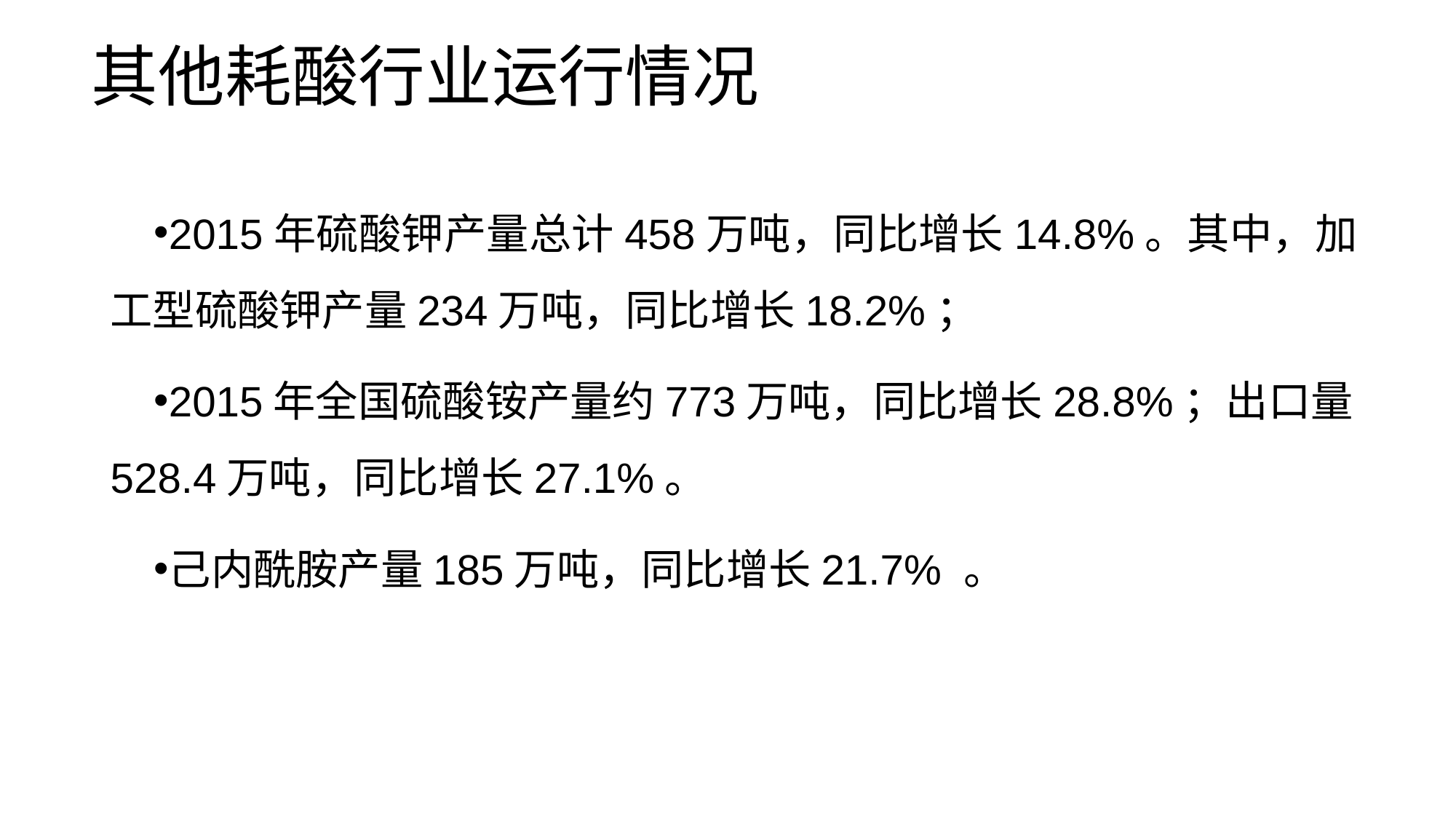

# 其他耗酸行业运行情况
2015年硫酸钾产量总计458万吨，同比增长14.8%。其中，加工型硫酸钾产量234万吨，同比增长18.2%；
2015年全国硫酸铵产量约773万吨，同比增长28.8%；出口量528.4万吨，同比增长27.1%。
己内酰胺产量185万吨，同比增长21.7% 。